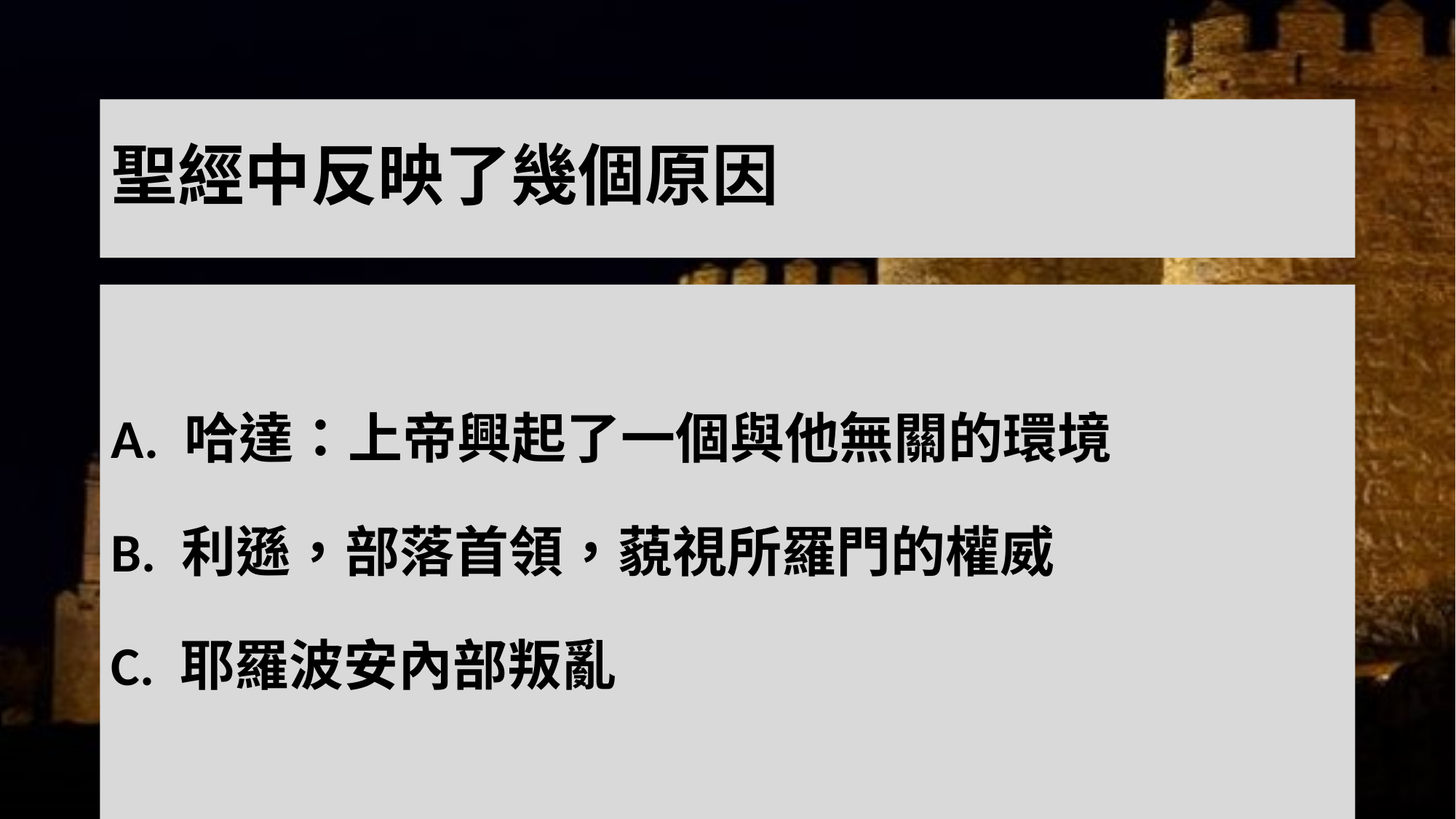

# 聖經中反映了幾個原因

A. 哈達：上帝興起了一個與他無關的環境
B. 利遜，部落首領，藐視所羅門的權威
C. 耶羅波安內部叛亂